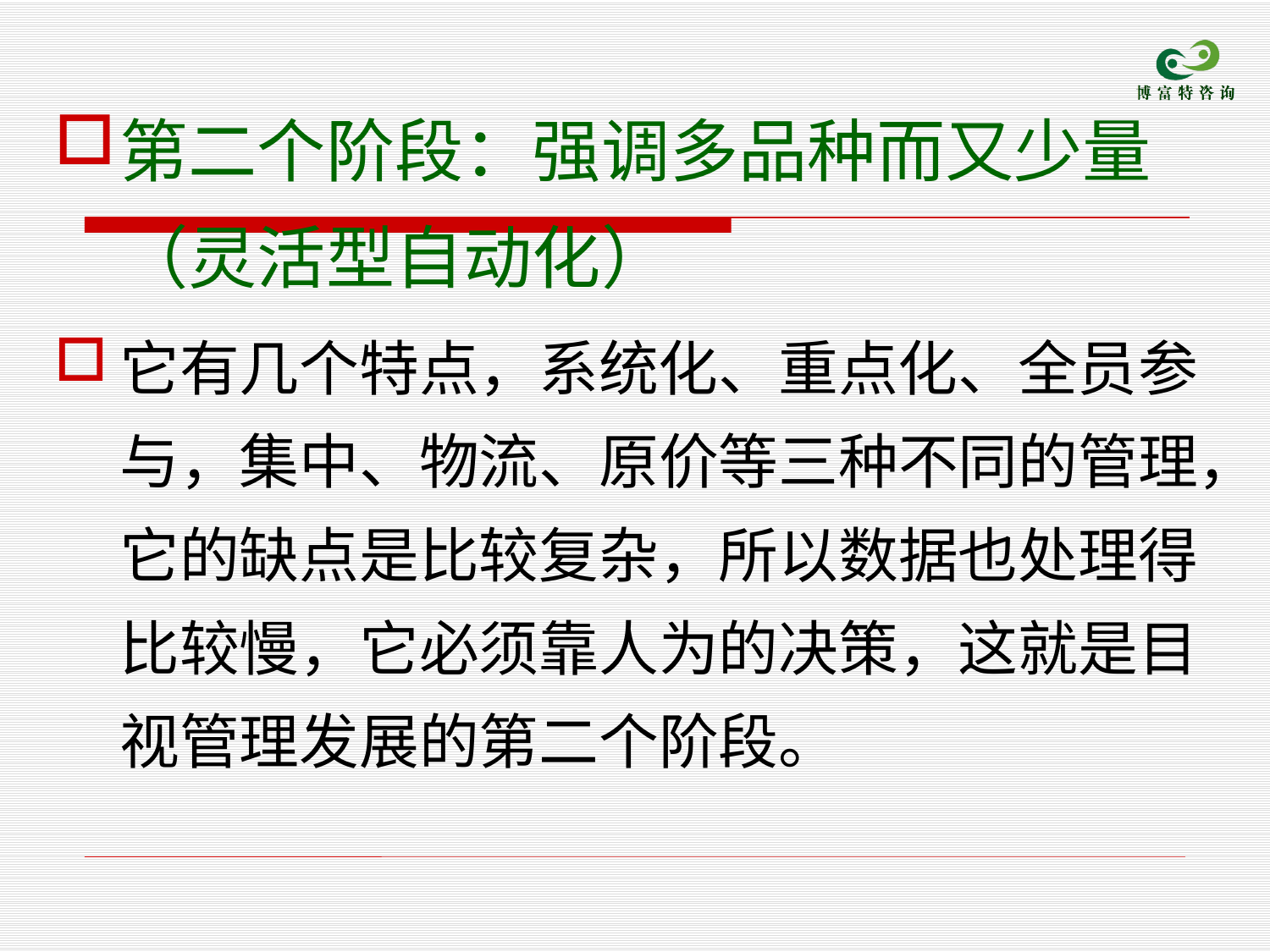

第二个阶段：强调多品种而又少量（灵活型自动化）
它有几个特点，系统化、重点化、全员参与，集中、物流、原价等三种不同的管理，它的缺点是比较复杂，所以数据也处理得比较慢，它必须靠人为的决策，这就是目视管理发展的第二个阶段。
531